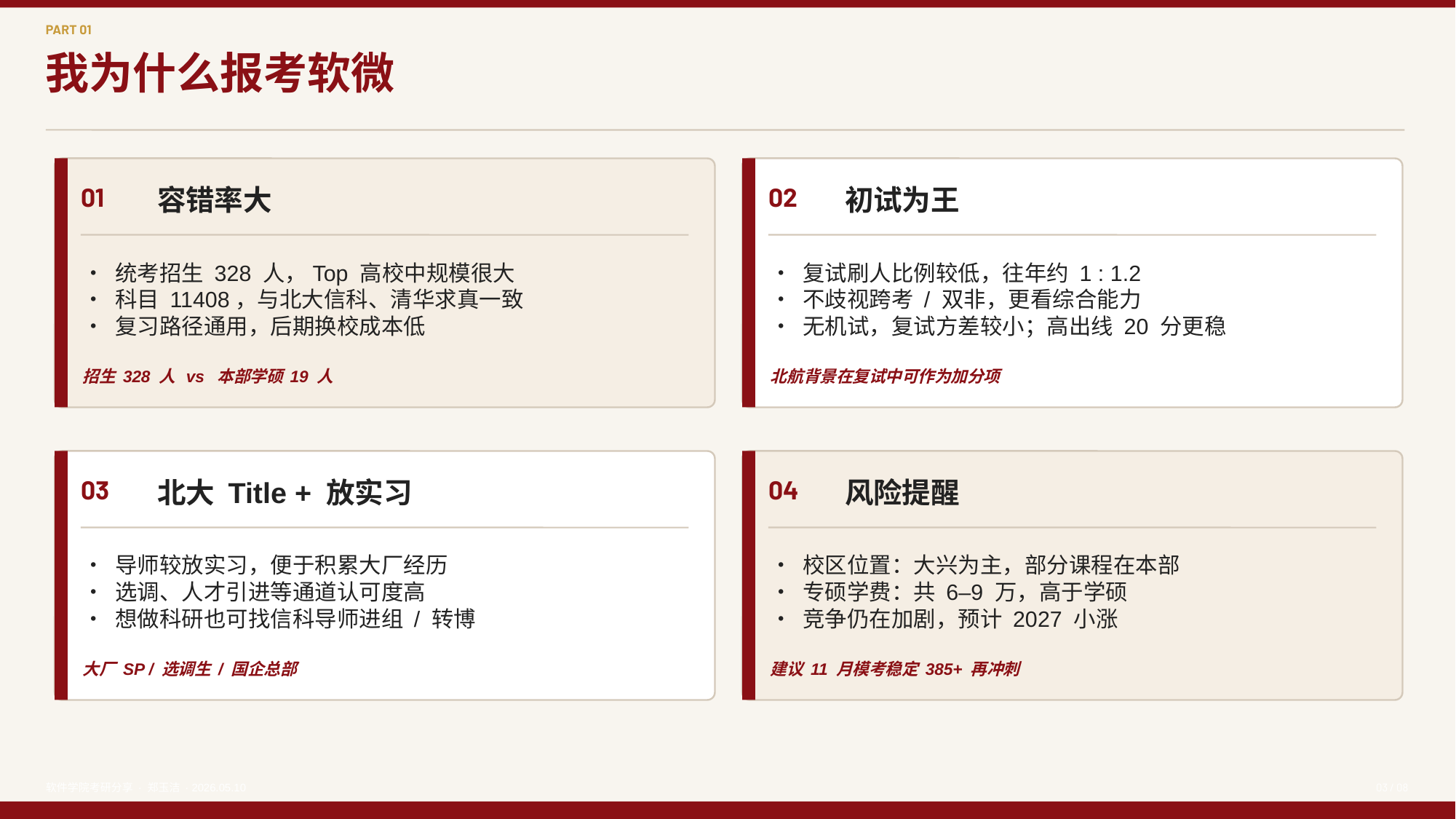

PART 01
我为什么报考软微

01
02
容错率大
初试为王

• 统考招生 328 人，Top 高校中规模很大
• 科目 11408，与北大信科、清华求真一致
• 复习路径通用，后期换校成本低
• 复试刷人比例较低，往年约 1 : 1.2
• 不歧视跨考 / 双非，更看综合能力
• 无机试，复试方差较小；高出线 20 分更稳
招生 328 人  vs  本部学硕 19 人
北航背景在复试中可作为加分项

03
04
北大 Title + 放实习
风险提醒

• 导师较放实习，便于积累大厂经历
• 选调、人才引进等通道认可度高
• 想做科研也可找信科导师进组 / 转博
• 校区位置：大兴为主，部分课程在本部
• 专硕学费：共 6–9 万，高于学硕
• 竞争仍在加剧，预计 2027 小涨
大厂 SP / 选调生 / 国企总部
建议 11 月模考稳定 385+ 再冲刺
软件学院考研分享 · 郑玉洁 · 2026.05.10
03 / 08